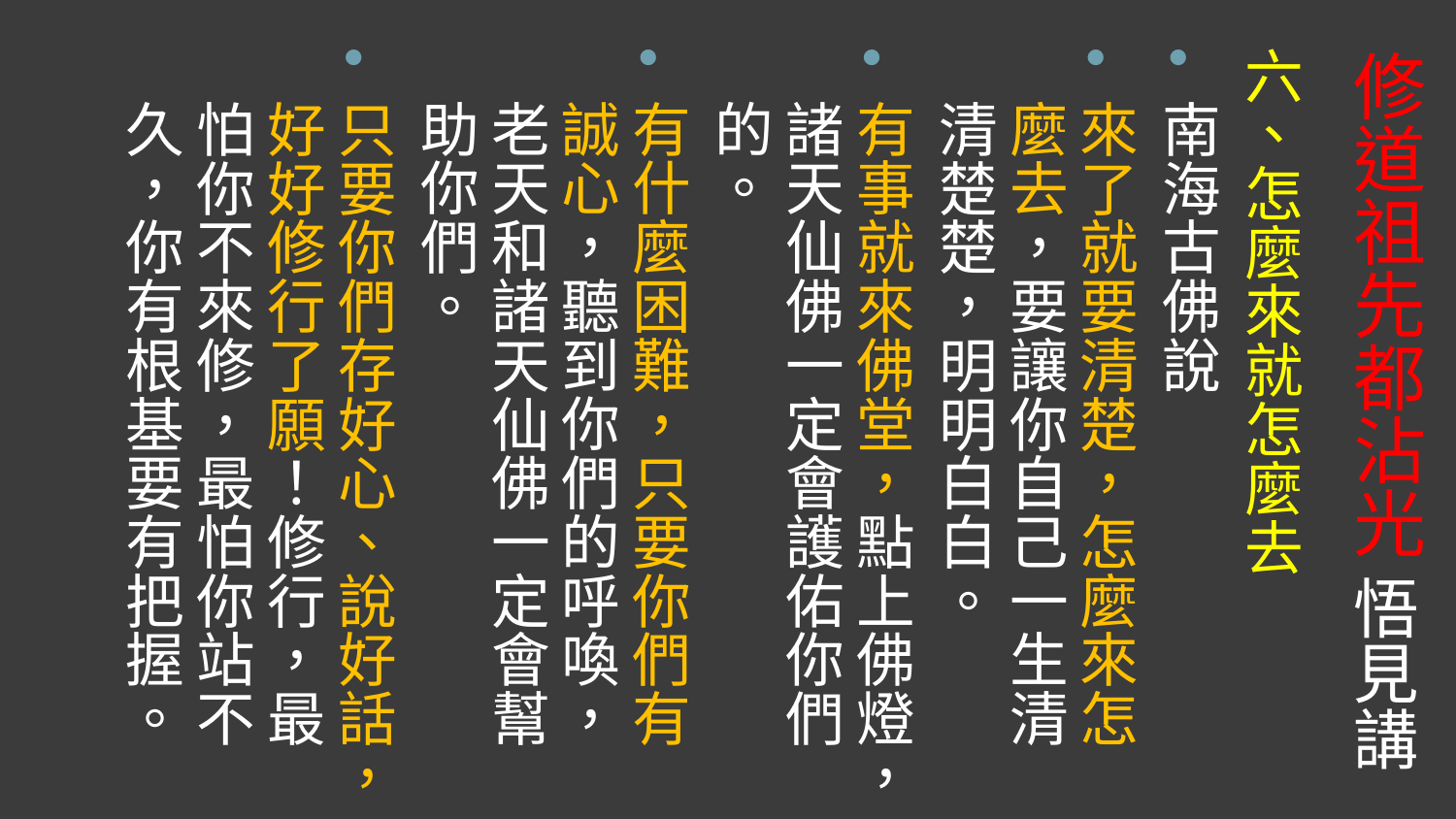

六、怎麼來就怎麼去
南海古佛說
來了就要清楚，怎麼來怎麼去，要讓你自己一生清清楚楚，明明白白。
有事就來佛堂，點上佛燈，諸天仙佛一定會護佑你們的。
有什麼困難，只要你們有誠心，聽到你們的呼喚，老天和諸天仙佛一定會幫助你們。
只要你們存好心、說好話，好好修行了願！修行，最怕你不來修，最怕你站不久，你有根基要有把握。

# 修道祖先都沾光 悟見講